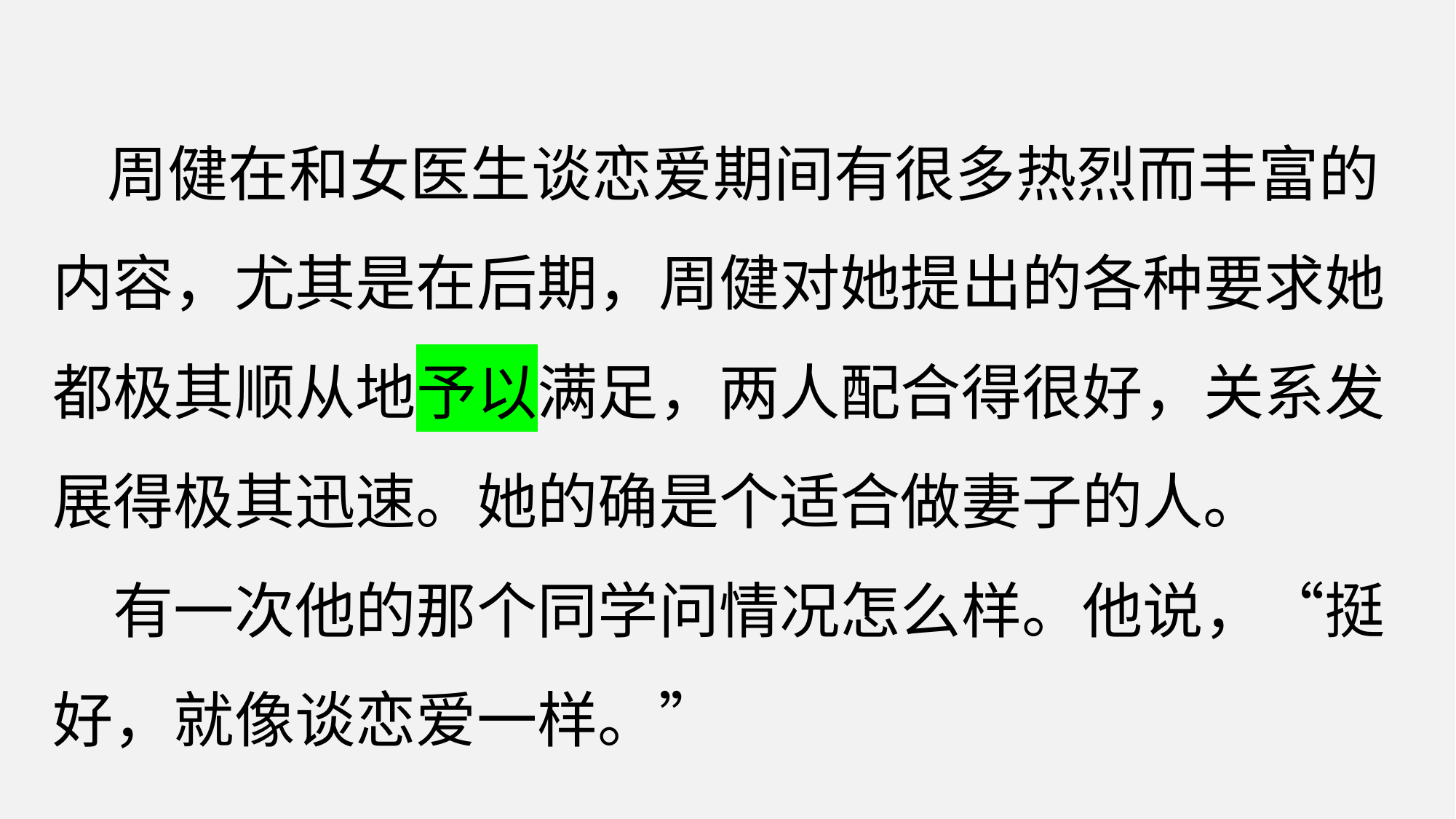

周健在和女医生谈恋爱期间有很多热烈而丰富的内容，尤其是在后期，周健对她提出的各种要求她都极其顺从地予以满足，两人配合得很好，关系发展得极其迅速。她的确是个适合做妻子的人。
　有一次他的那个同学问情况怎么样。他说，“挺好，就像谈恋爱一样。”